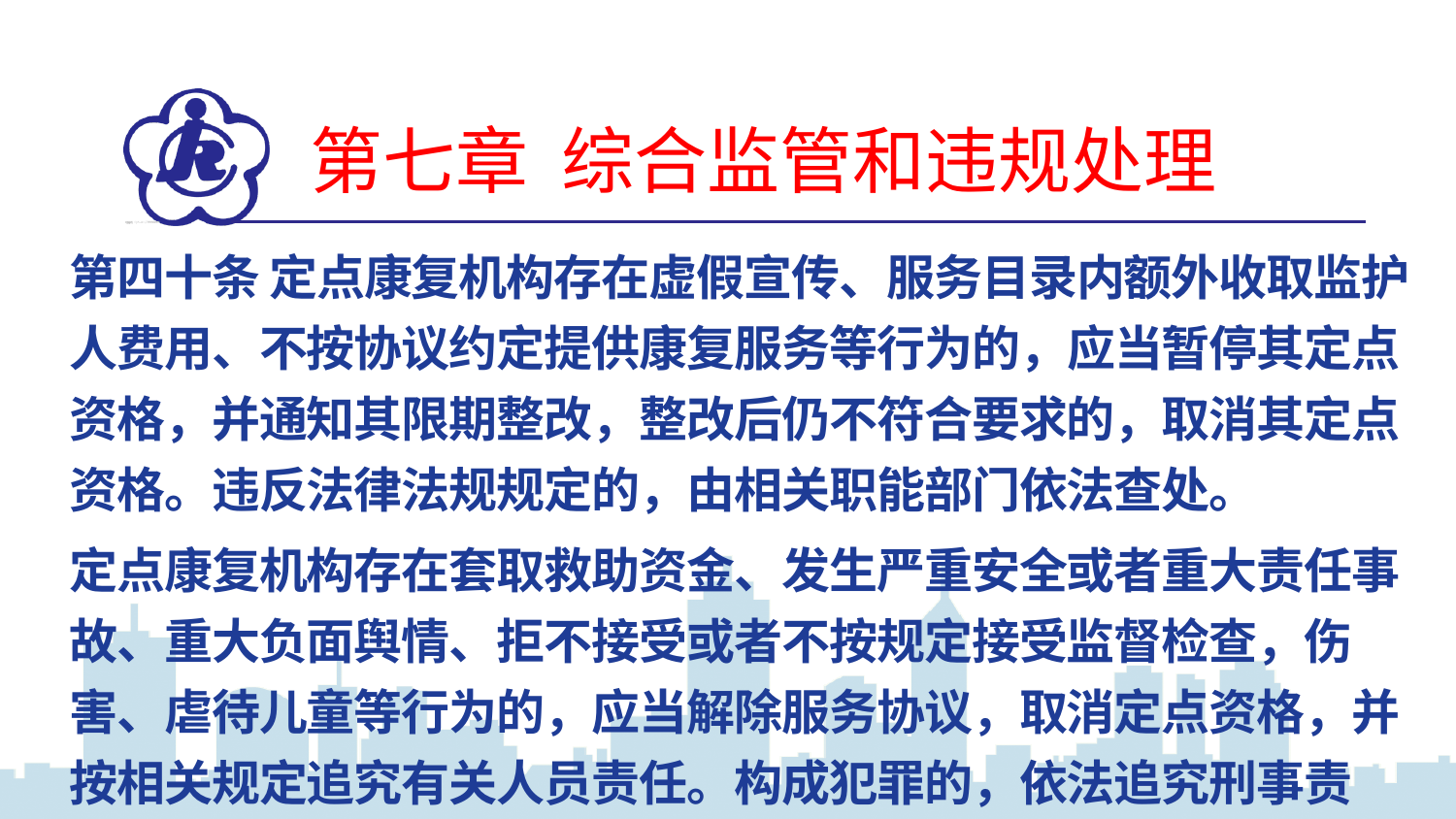

第七章  综合监管和违规处理
第四十条 定点康复机构存在虚假宣传、服务目录内额外收取监护人费用、不按协议约定提供康复服务等行为的，应当暂停其定点资格，并通知其限期整改，整改后仍不符合要求的，取消其定点资格。违反法律法规规定的，由相关职能部门依法查处。
定点康复机构存在套取救助资金、发生严重安全或者重大责任事故、重大负面舆情、拒不接受或者不按规定接受监督检查，伤害、虐待儿童等行为的，应当解除服务协议，取消定点资格，并按相关规定追究有关人员责任。构成犯罪的，依法追究刑事责任。